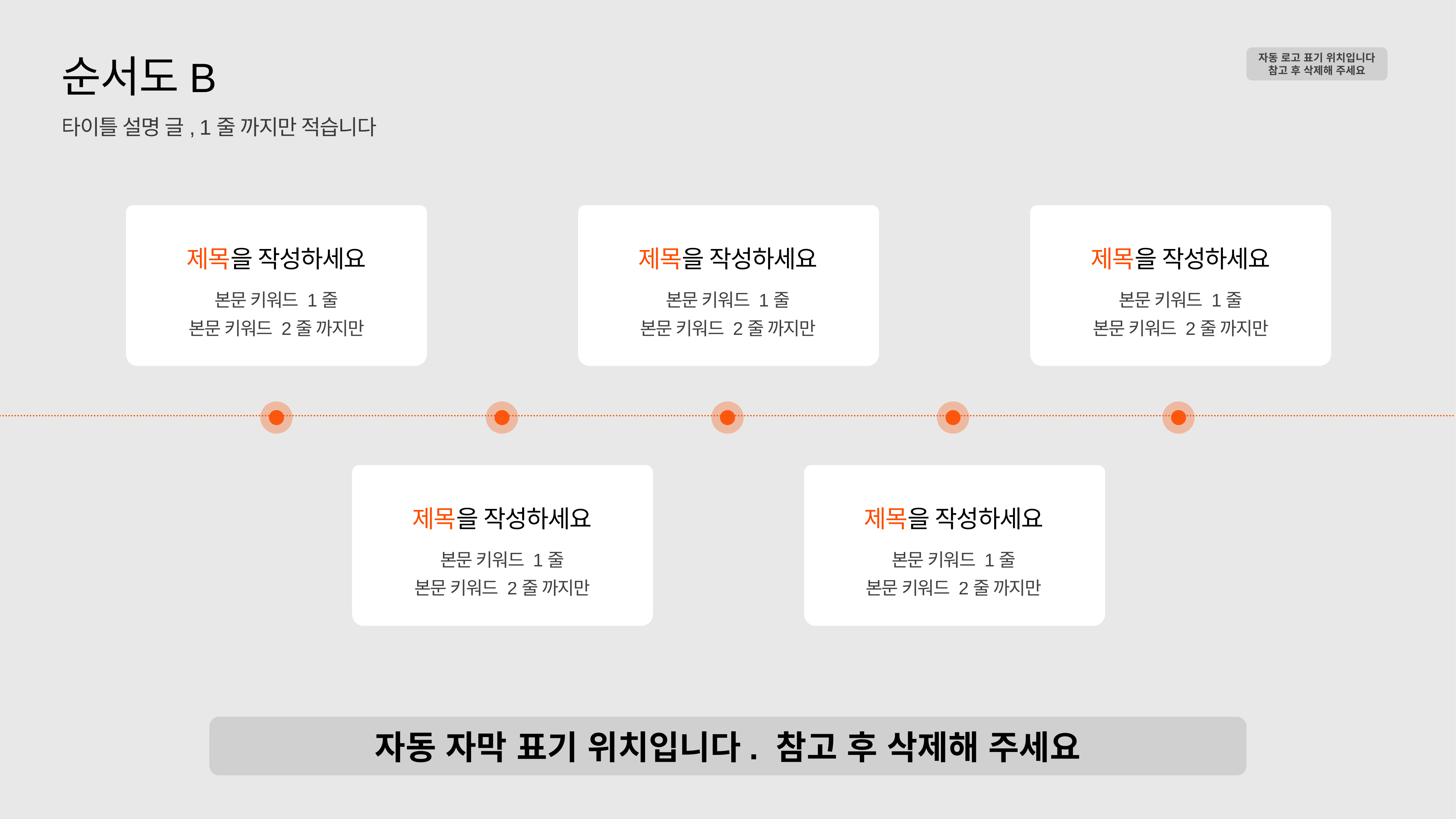

자동 로고 표기 위치입니다
참고 후 삭제해 주세요
순서도B

타이틀 설명 글, 1줄 까지만 적습니다

제목을 작성하세요
본문 키워드 1줄
본문 키워드 2줄 까지만
제목을 작성하세요
본문 키워드 1줄
본문 키워드 2줄 까지만
제목을 작성하세요
본문 키워드 1줄
본문 키워드 2줄 까지만

제목을 작성하세요
본문 키워드 1줄
본문 키워드 2줄 까지만
제목을 작성하세요
본문 키워드 1줄
본문 키워드 2줄 까지만
자동 자막 표기 위치입니다. 참고 후 삭제해 주세요